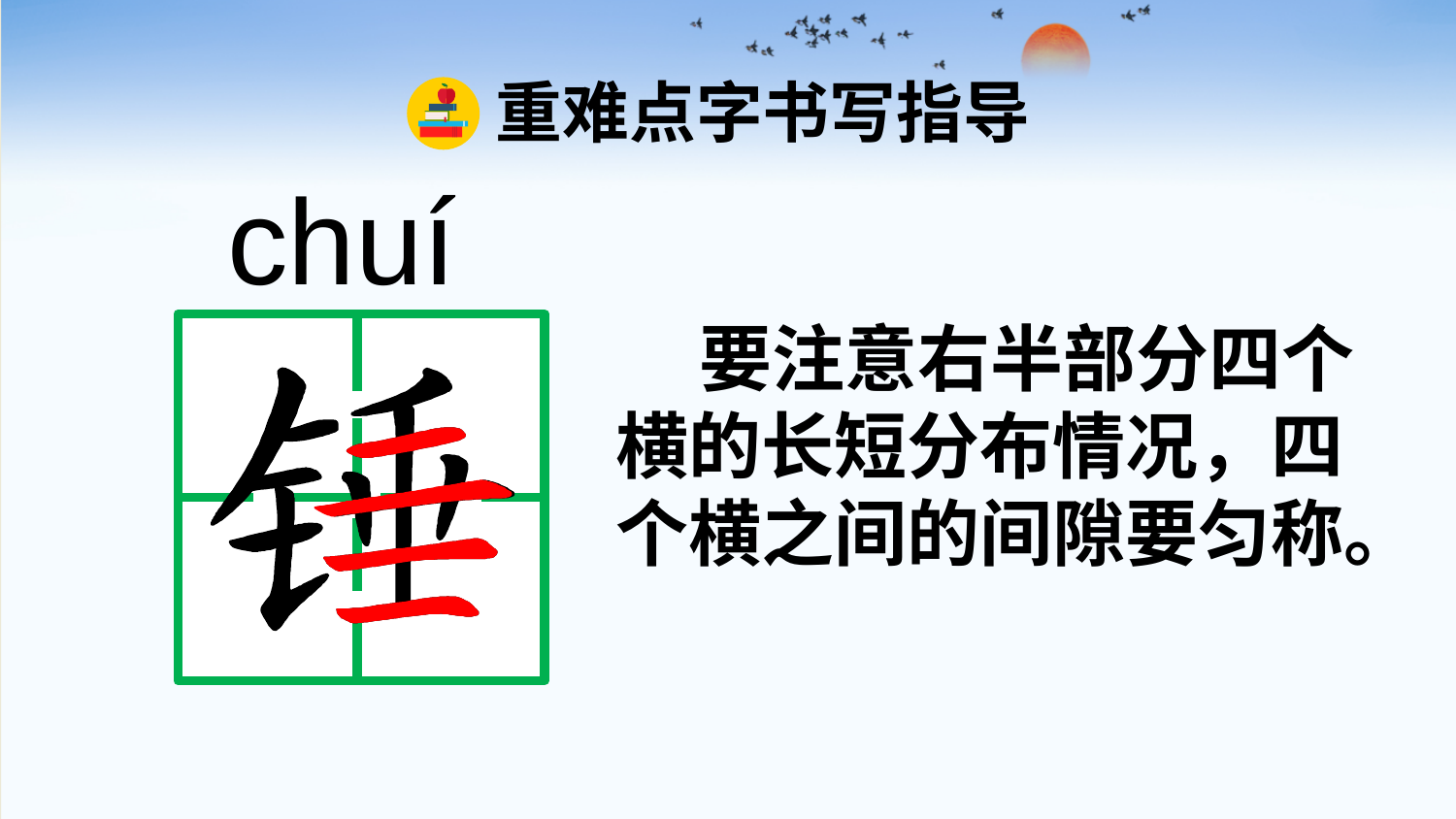

重难点字书写指导

chuí
    要注意右半部分四个横的长短分布情况，四个横之间的间隙要匀称。